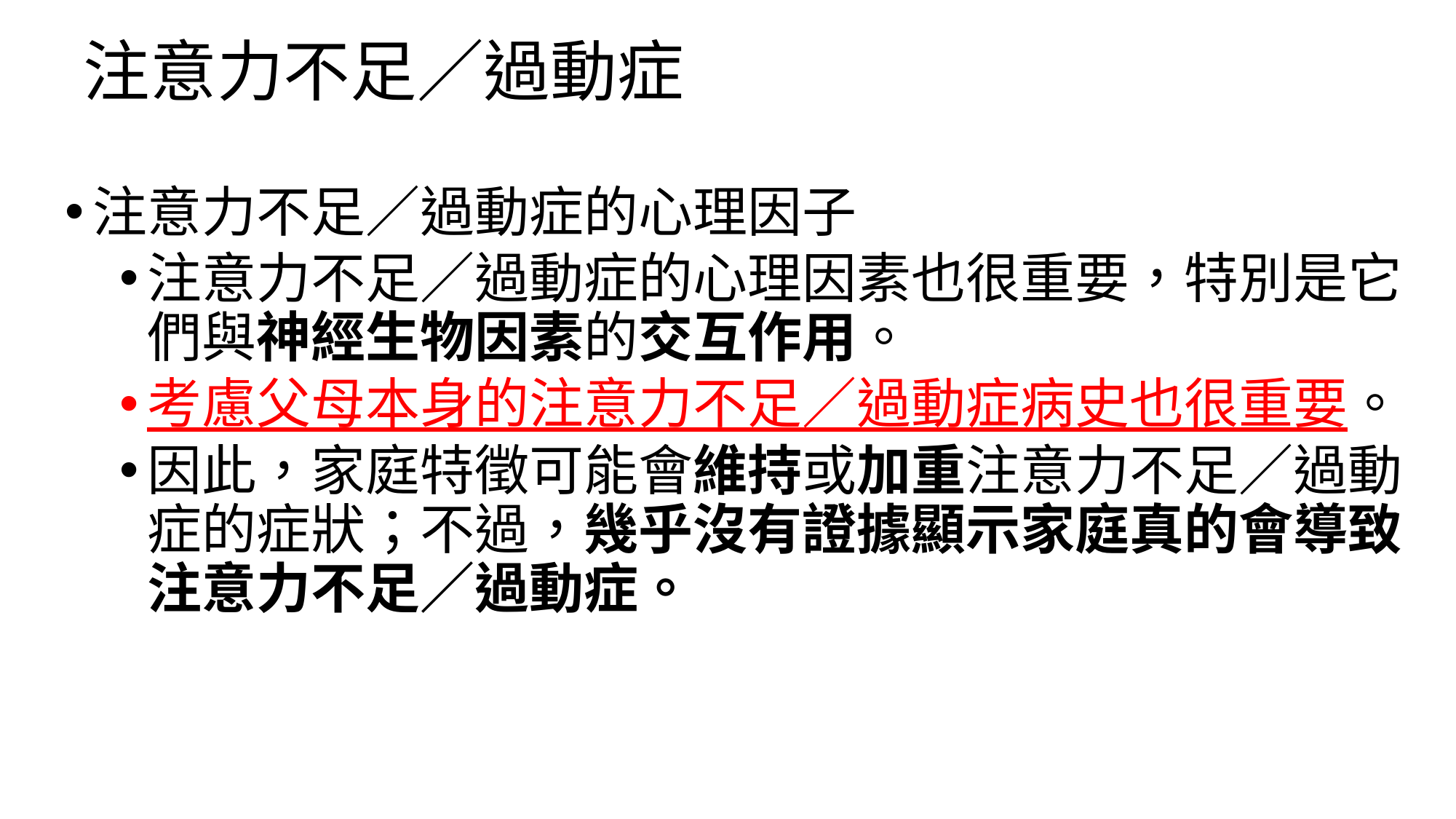

# 注意力不足／過動症
注意力不足／過動症的心理因子
注意力不足／過動症的心理因素也很重要，特別是它們與神經生物因素的交互作用。
考慮父母本身的注意力不足／過動症病史也很重要。
因此，家庭特徵可能會維持或加重注意力不足／過動症的症狀；不過，幾乎沒有證據顯示家庭真的會導致注意力不足／過動症。